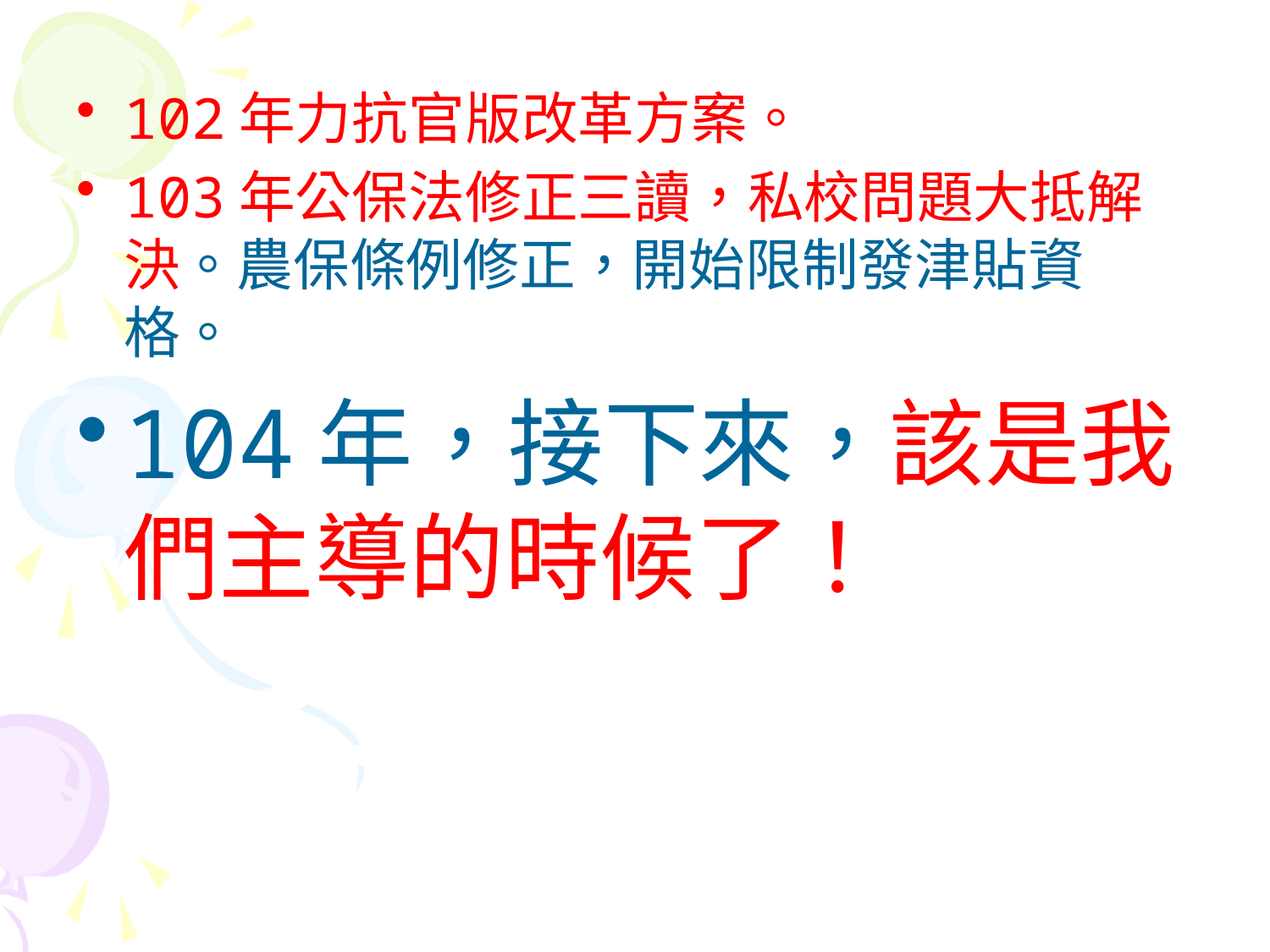

102年力抗官版改革方案。
103年公保法修正三讀，私校問題大抵解決。農保條例修正，開始限制發津貼資格。
104年，接下來，該是我們主導的時候了！